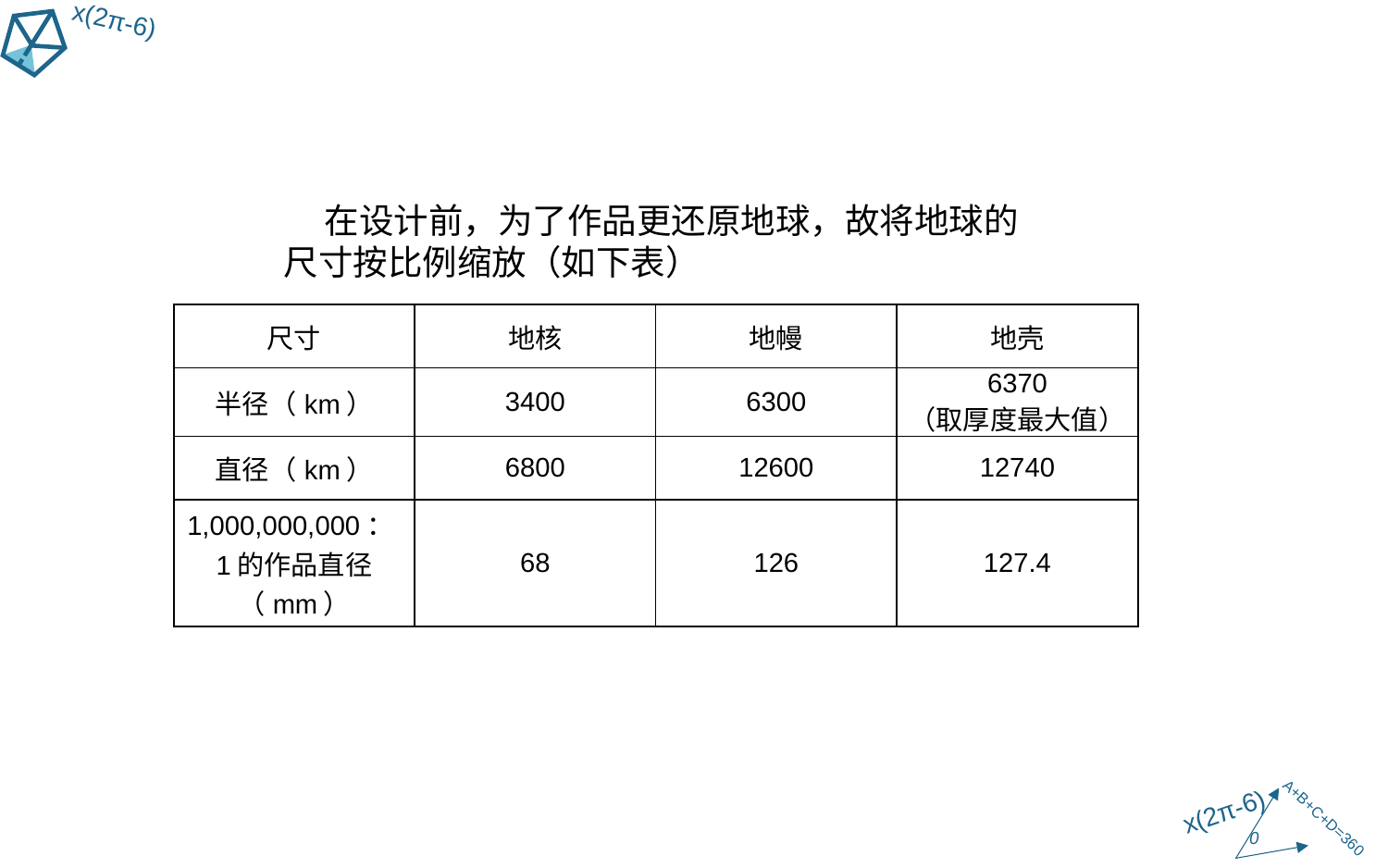

在设计前，为了作品更还原地球，故将地球的尺寸按比例缩放（如下表）
| 尺寸 | 地核 | 地幔 | 地壳 |
| --- | --- | --- | --- |
| 半径（km） | 3400 | 6300 | 6370 （取厚度最大值） |
| 直径（km） | 6800 | 12600 | 12740 |
| 1,000,000,000：1的作品直径（mm） | 68 | 126 | 127.4 |